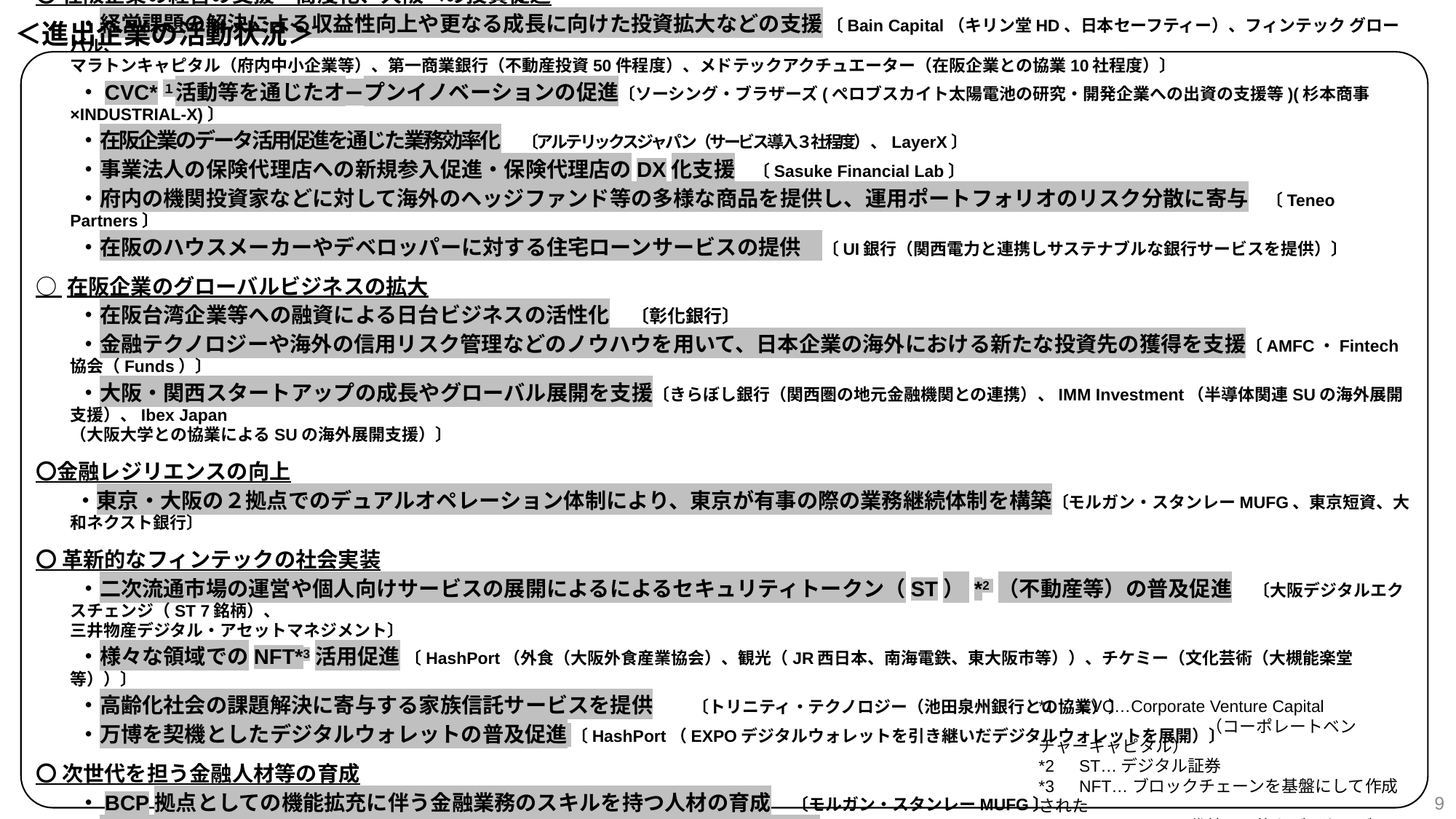

＜進出企業の活動状況＞
〇 在阪企業の経営の支援・高度化、大阪への投資促進
　　・経営課題の解決による収益性向上や更なる成長に向けた投資拡大などの支援 〔Bain Capital（キリン堂HD、日本セーフティー）、フィンテック グローバル、
マラトンキャピタル（府内中小企業等）、第一商業銀行（不動産投資50件程度）、メドテックアクチュエーター（在阪企業との協業10社程度）〕
　　・CVC*１活動等を通じたオープンイノベーションの促進〔ソーシング・ブラザーズ(ぺロブスカイト太陽電池の研究・開発企業への出資の支援等)(杉本商事×INDUSTRIAL-X)〕
　　・在阪企業のデータ活用促進を通じた業務効率化　〔アルテリックスジャパン（サービス導入３社程度）、LayerX〕
　　・事業法人の保険代理店への新規参入促進・保険代理店のDX化支援　〔Sasuke Financial Lab〕
　　・府内の機関投資家などに対して海外のヘッジファンド等の多様な商品を提供し、運用ポートフォリオのリスク分散に寄与　〔Teneo Partners〕
　　・在阪のハウスメーカーやデベロッパーに対する住宅ローンサービスの提供　〔UI銀行（関西電力と連携しサステナブルな銀行サービスを提供）〕

○ 在阪企業のグローバルビジネスの拡大
　　・在阪台湾企業等への融資による日台ビジネスの活性化　〔彰化銀行〕
　　・金融テクノロジーや海外の信用リスク管理などのノウハウを用いて、日本企業の海外における新たな投資先の獲得を支援〔AMFC・Fintech協会（Funds）〕
　　・大阪・関西スタートアップの成長やグローバル展開を支援〔きらぼし銀行（関西圏の地元金融機関との連携）、IMM Investment（半導体関連SUの海外展開支援）、Ibex Japan
（大阪大学との協業によるSUの海外展開支援）〕

〇金融レジリエンスの向上
　　・東京・大阪の２拠点でのデュアルオペレーション体制により、東京が有事の際の業務継続体制を構築〔モルガン・スタンレーMUFG、東京短資、大和ネクスト銀行〕

〇 革新的なフィンテックの社会実装
　　・二次流通市場の運営や個人向けサービスの展開によるによるセキュリティトークン（ST） *2 （不動産等）の普及促進　〔大阪デジタルエクスチェンジ（ST 7銘柄）、
三井物産デジタル・アセットマネジメント〕
　　・様々な領域でのNFT*3活用促進 〔HashPort（外食（大阪外食産業協会）、観光（JR西日本、南海電鉄、東大阪市等））、チケミー（文化芸術（大槻能楽堂等））〕
　　・高齢化社会の課題解決に寄与する家族信託サービスを提供　　〔トリニティ・テクノロジー（池田泉州銀行との協業）〕
　　・万博を契機としたデジタルウォレットの普及促進 〔HashPort（EXPOデジタルウォレットを引き継いだデジタルウォレットを展開）〕

〇 次世代を担う金融人材等の育成
　　・BCP拠点としての機能拡充に伴う金融業務のスキルを持つ人材の育成　〔モルガン・スタンレーMUFG〕
　　・インターンシップやアクセラプログラム等によるスタートアップ人材の育成 〔ザシードキャピタル〕
　　・高度金融人材育成に向けた大学等との連携（予定）　〔アルテアエンジニアリング〕
*1　CVC…Corporate Venture Capital
　　　　　　　　　　（コーポレートベンチャーキャピタル）
*2　ST…デジタル証券
*3　NFT…ブロックチェーンを基盤にして作成された
　　　　　　　　　代替不可能なデジタルデータ
9